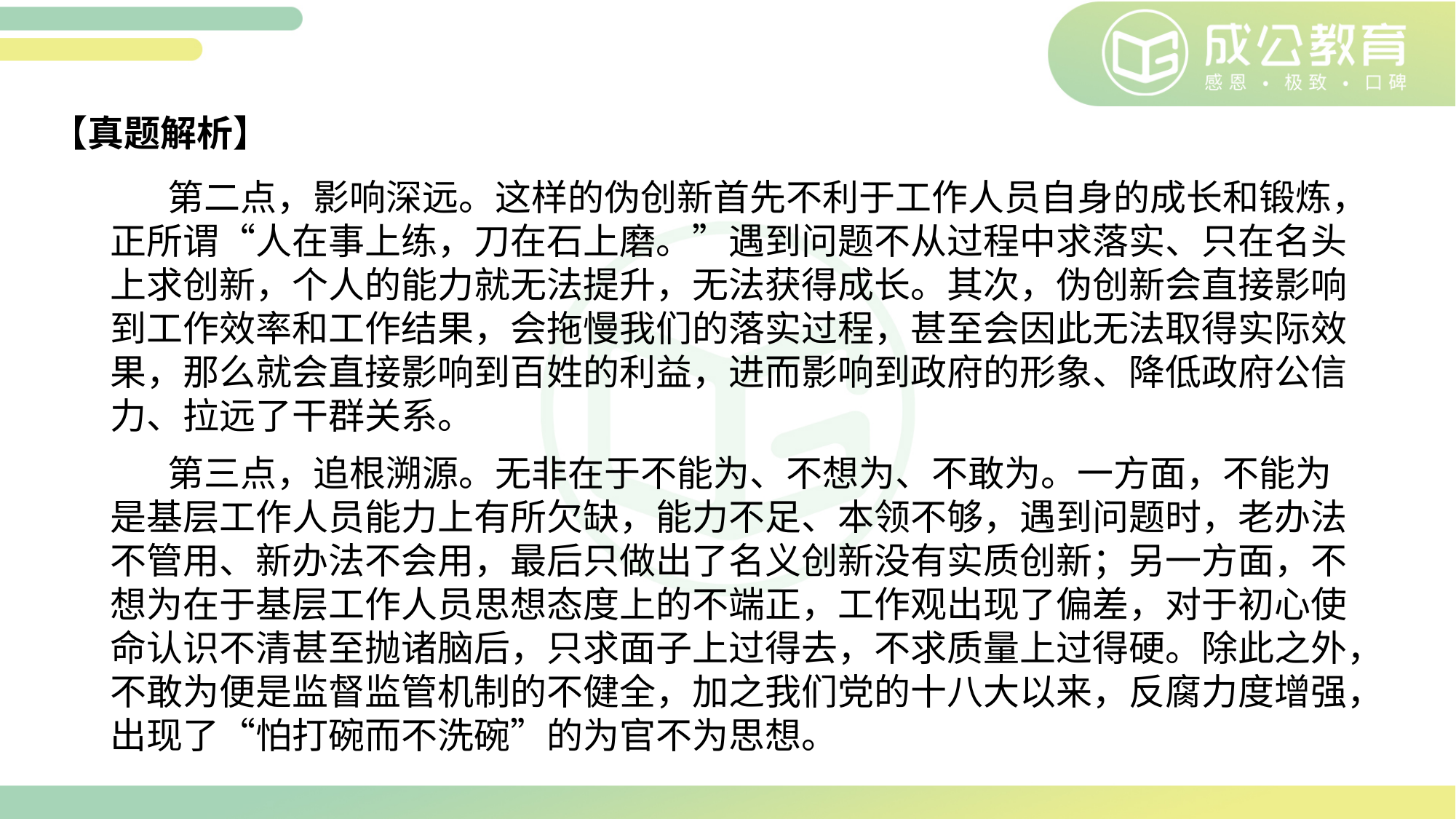

# 【真题解析】

      第二点，影响深远。这样的伪创新首先不利于工作人员自身的成长和锻炼，正所谓“人在事上练，刀在石上磨。”遇到问题不从过程中求落实、只在名头上求创新，个人的能力就无法提升，无法获得成长。其次，伪创新会直接影响到工作效率和工作结果，会拖慢我们的落实过程，甚至会因此无法取得实际效果，那么就会直接影响到百姓的利益，进而影响到政府的形象、降低政府公信力、拉远了干群关系。

      第三点，追根溯源。无非在于不能为、不想为、不敢为。一方面，不能为是基层工作人员能力上有所欠缺，能力不足、本领不够，遇到问题时，老办法不管用、新办法不会用，最后只做出了名义创新没有实质创新；另一方面，不想为在于基层工作人员思想态度上的不端正，工作观出现了偏差，对于初心使命认识不清甚至抛诸脑后，只求面子上过得去，不求质量上过得硬。除此之外，不敢为便是监督监管机制的不健全，加之我们党的十八大以来，反腐力度增强，出现了“怕打碗而不洗碗”的为官不为思想。